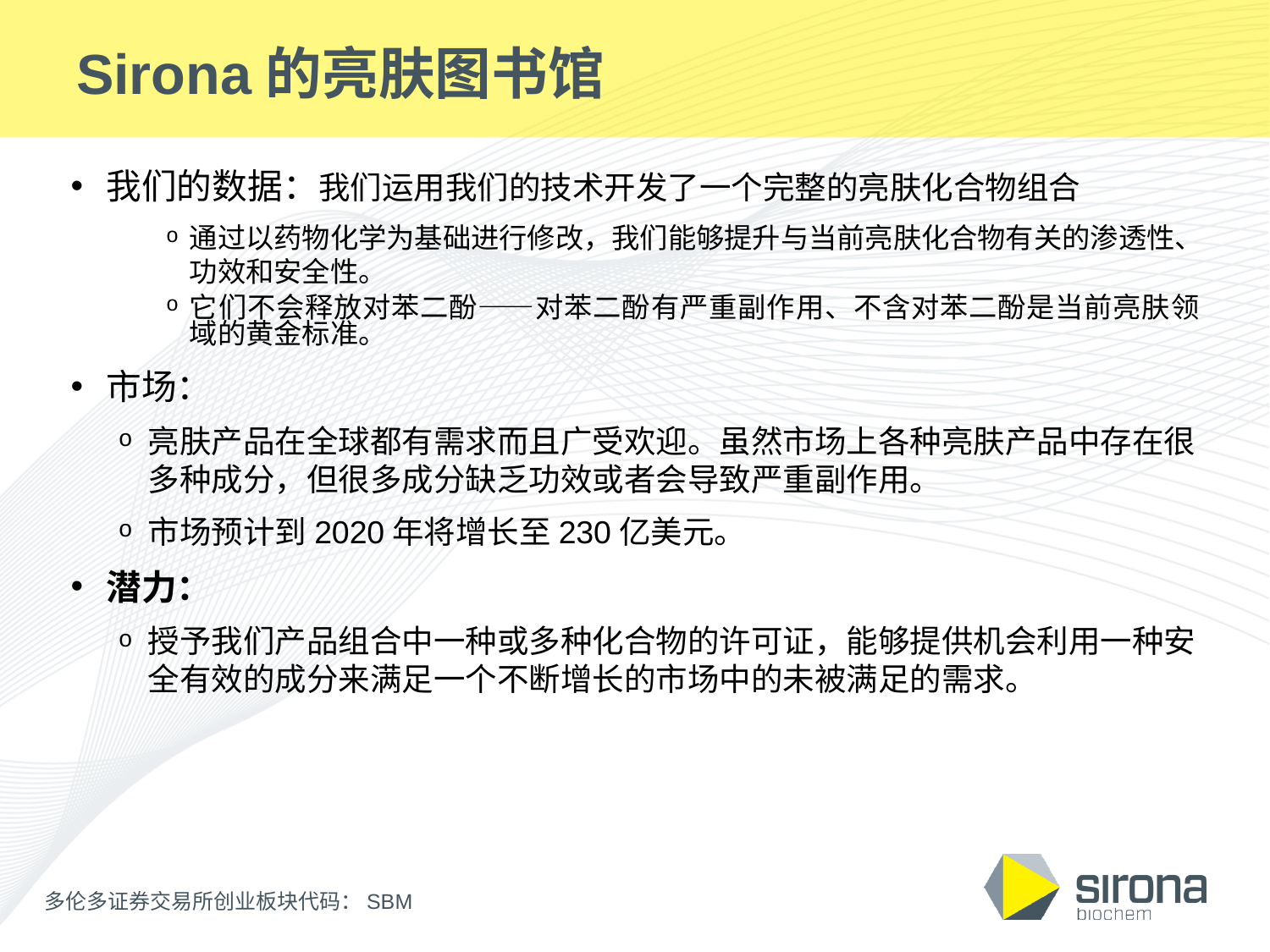

# Sirona的亮肤图书馆
我们的数据：我们运用我们的技术开发了一个完整的亮肤化合物组合
通过以药物化学为基础进行修改，我们能够提升与当前亮肤化合物有关的渗透性、功效和安全性。
它们不会释放对苯二酚——对苯二酚有严重副作用、不含对苯二酚是当前亮肤领域的黄金标准。
市场：
亮肤产品在全球都有需求而且广受欢迎。虽然市场上各种亮肤产品中存在很多种成分，但很多成分缺乏功效或者会导致严重副作用。
市场预计到2020年将增长至230亿美元。
潜力：
授予我们产品组合中一种或多种化合物的许可证，能够提供机会利用一种安全有效的成分来满足一个不断增长的市场中的未被满足的需求。